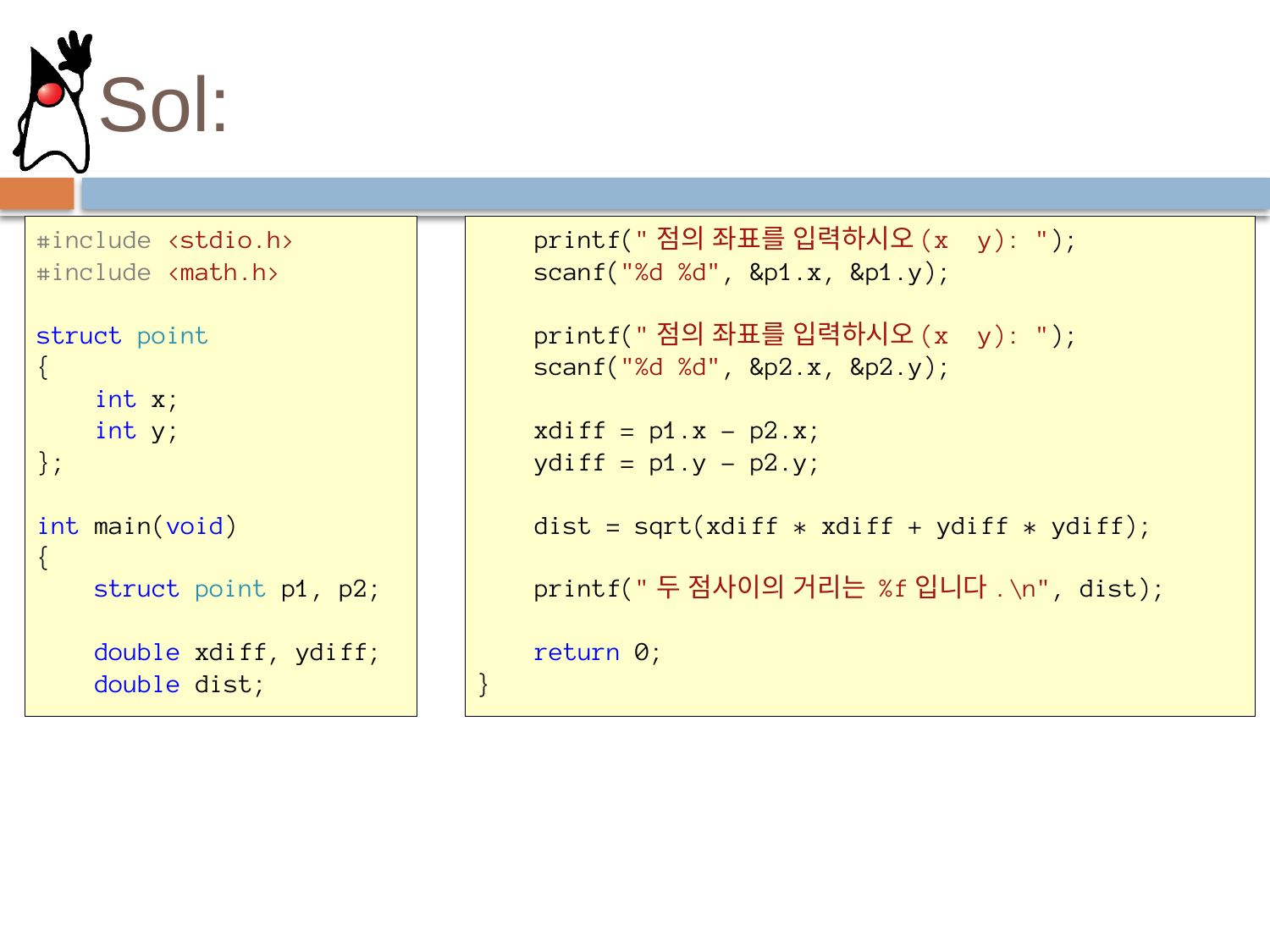

# Sol:
#include <stdio.h>
#include <math.h>

struct point
{
    int x;
    int y;
};

int main(void)
{
    struct point p1, p2;

    double xdiff, ydiff;
    double dist;
    printf("점의 좌표를 입력하시오(x  y): ");
    scanf("%d %d", &p1.x, &p1.y);

    printf("점의 좌표를 입력하시오(x  y): ");
    scanf("%d %d", &p2.x, &p2.y);

    xdiff = p1.x - p2.x;
    ydiff = p1.y - p2.y;

    dist = sqrt(xdiff * xdiff + ydiff * ydiff);

    printf("두 점사이의 거리는 %f입니다.\n", dist);

    return 0;
}